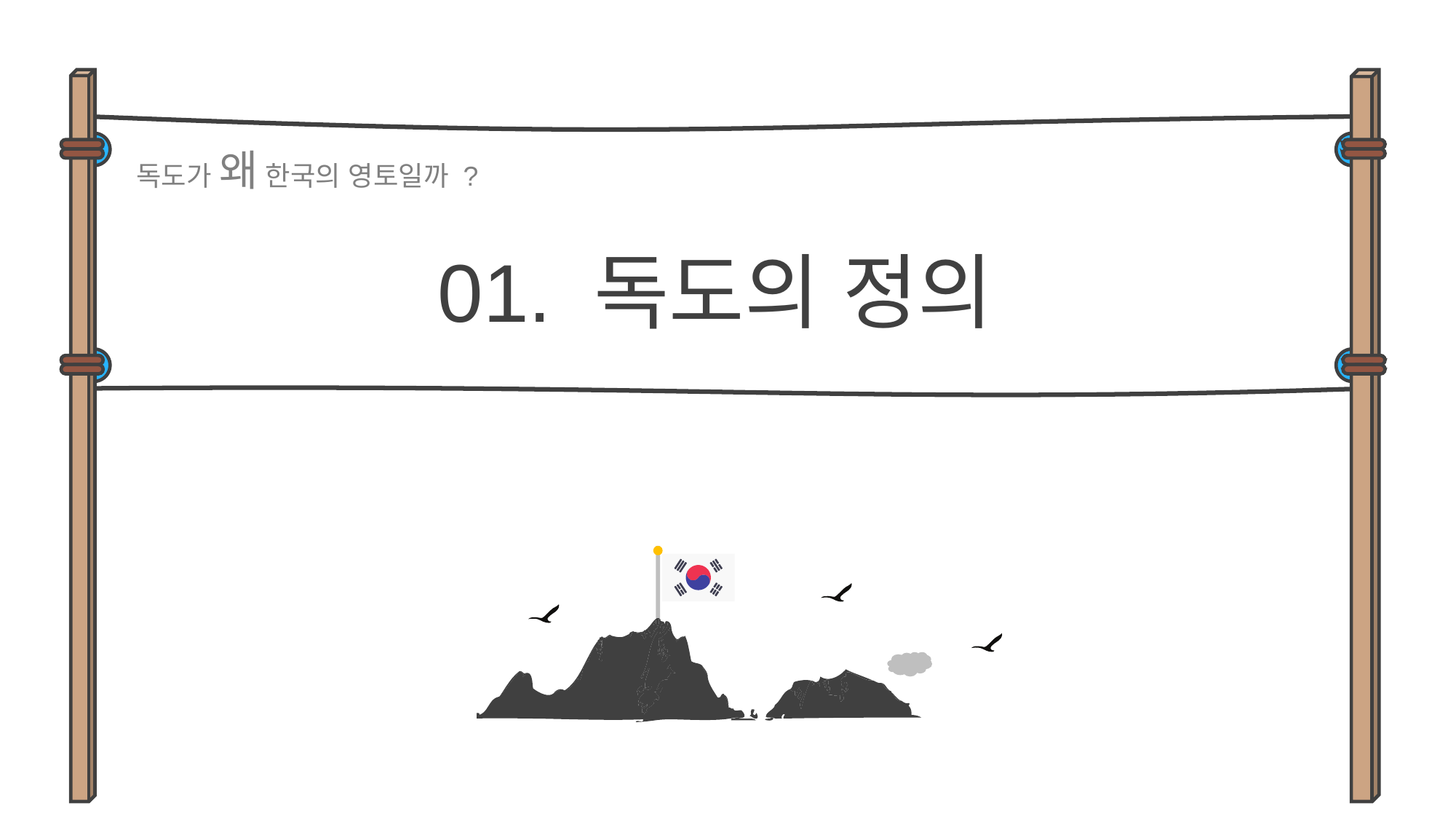

독도가 왜 한국의 영토일까 ?

01. 독도의 정의